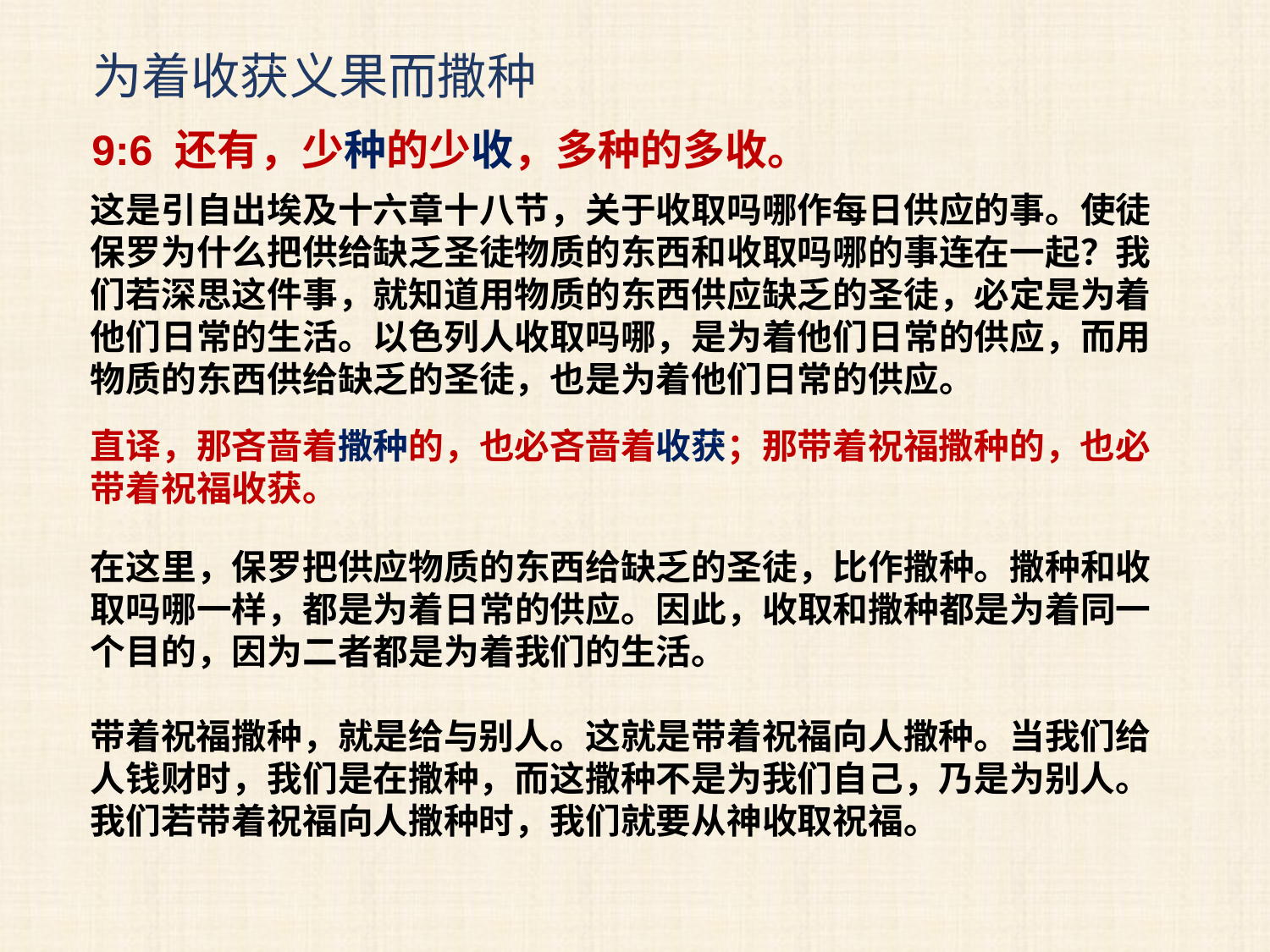

为着收获义果而撒种
9:6 还有，少种的少收，多种的多收。
这是引自出埃及十六章十八节，关于收取吗哪作每日供应的事。使徒保罗为什么把供给缺乏圣徒物质的东西和收取吗哪的事连在一起？我们若深思这件事，就知道用物质的东西供应缺乏的圣徒，必定是为着他们日常的生活。以色列人收取吗哪，是为着他们日常的供应，而用物质的东西供给缺乏的圣徒，也是为着他们日常的供应。
直译，那吝啬着撒种的，也必吝啬着收获；那带着祝福撒种的，也必带着祝福收获。
在这里，保罗把供应物质的东西给缺乏的圣徒，比作撒种。撒种和收取吗哪一样，都是为着日常的供应。因此，收取和撒种都是为着同一个目的，因为二者都是为着我们的生活。
带着祝福撒种，就是给与别人。这就是带着祝福向人撒种。当我们给人钱财时，我们是在撒种，而这撒种不是为我们自己，乃是为别人。我们若带着祝福向人撒种时，我们就要从神收取祝福。